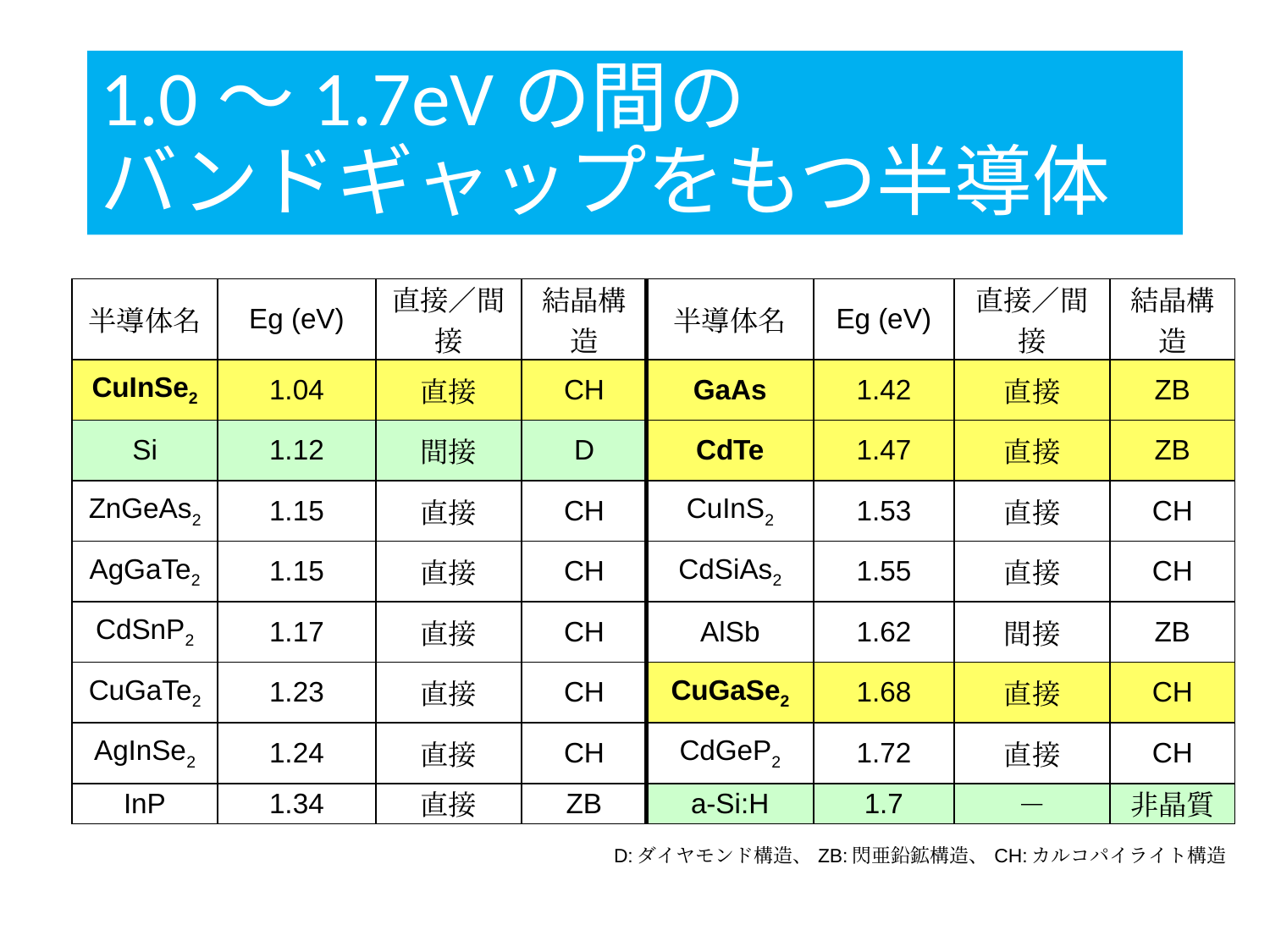

# 1.0～1.7eVの間の バンドギャップをもつ半導体
|  |  |  |  |  |  |  |  |
| --- | --- | --- | --- | --- | --- | --- | --- |
| 半導体名 | Eg (eV) | 直接／間接 | 結晶構造 | 半導体名 | Eg (eV) | 直接／間接 | 結晶構造 |
| CuInSe2 | 1.04 | 直接 | CH | GaAs | 1.42 | 直接 | ZB |
| Si | 1.12 | 間接 | D | CdTe | 1.47 | 直接 | ZB |
| ZnGeAs2 | 1.15 | 直接 | CH | CuInS2 | 1.53 | 直接 | CH |
| AgGaTe2 | 1.15 | 直接 | CH | CdSiAs2 | 1.55 | 直接 | CH |
| CdSnP2 | 1.17 | 直接 | CH | AlSb | 1.62 | 間接 | ZB |
| CuGaTe2 | 1.23 | 直接 | CH | CuGaSe2 | 1.68 | 直接 | CH |
| AgInSe2 | 1.24 | 直接 | CH | CdGeP2 | 1.72 | 直接 | CH |
| InP | 1.34 | 直接 | ZB | a-Si:H | 1.7 | － | 非晶質 |
| D:ダイヤモンド構造、ZB:閃亜鉛鉱構造、CH:カルコパイライト構造 |  |  |  |  |  |  |  |